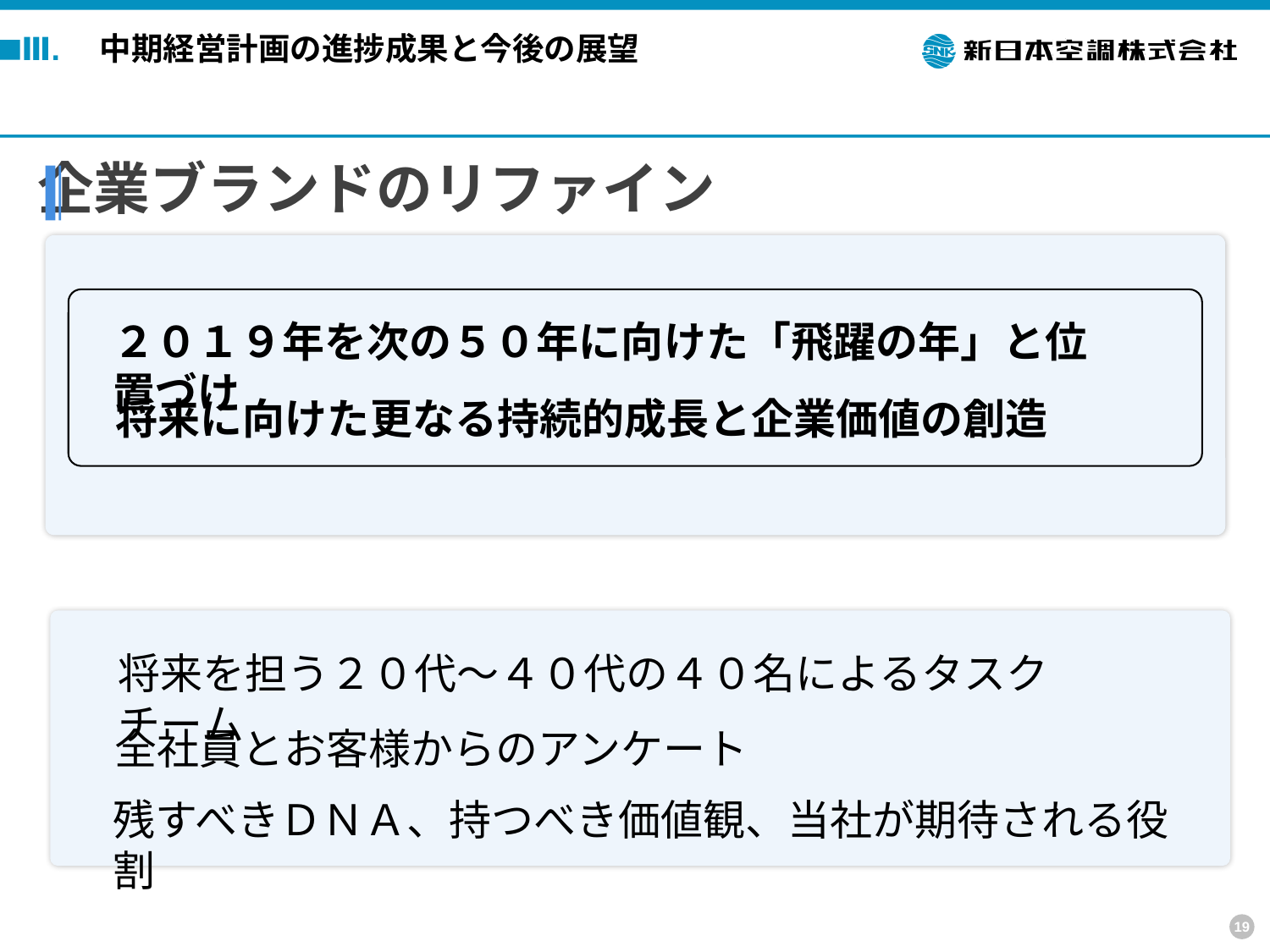

Ⅲ.　中期経営計画の進捗成果と今後の展望
企業ブランドのリファイン

２０１９年を次の５０年に向けた「飛躍の年」と位置づけ

将来に向けた更なる持続的成長と企業価値の創造

将来を担う２０代～４０代の４０名によるタスクチーム

全社員とお客様からのアンケート
残すべきＤＮＡ、持つべき価値観、当社が期待される役割